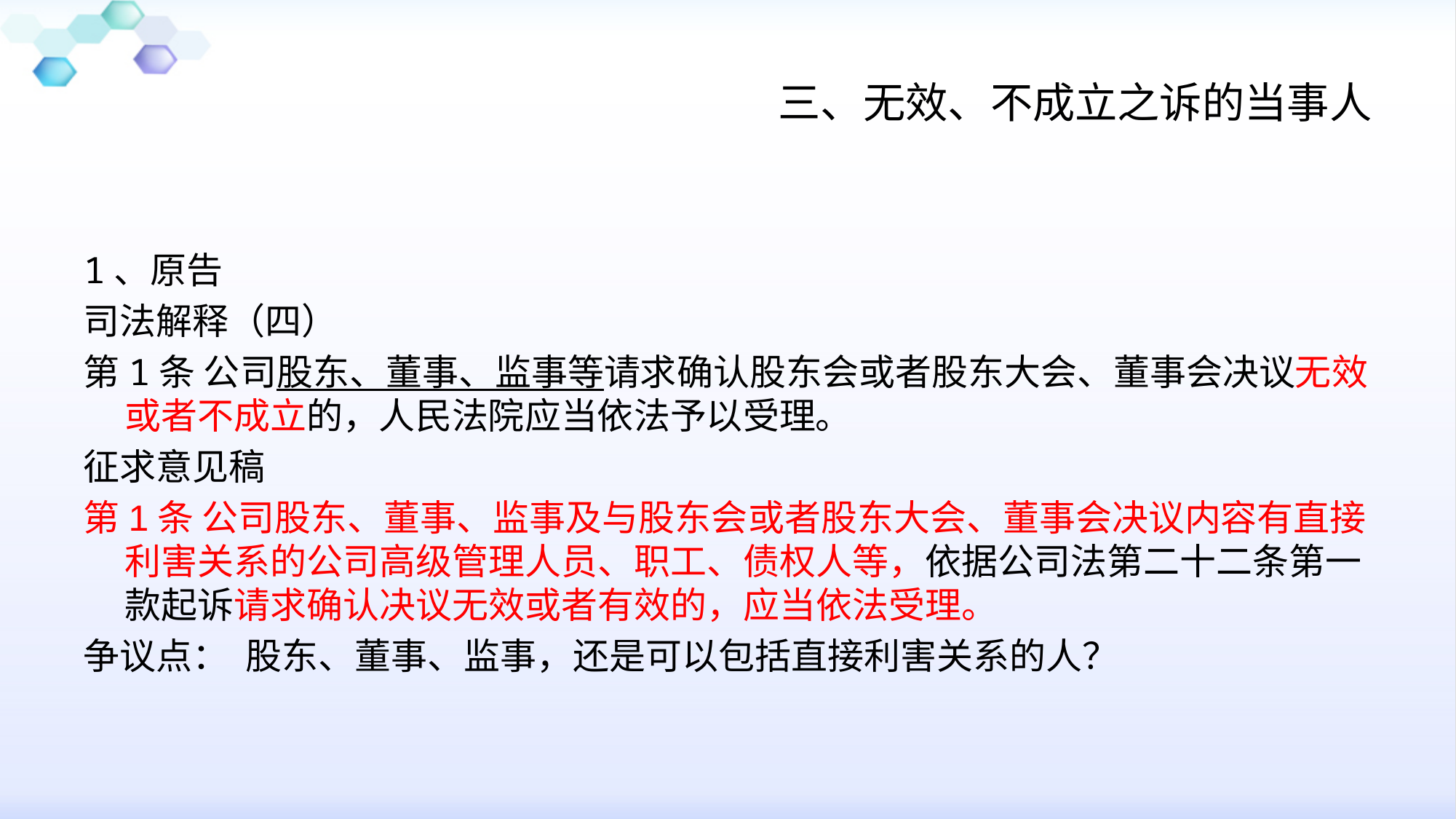

# 三、无效、不成立之诉的当事人

1、原告
司法解释（四）
第1条 公司股东、董事、监事等请求确认股东会或者股东大会、董事会决议无效或者不成立的，人民法院应当依法予以受理。
征求意见稿
第1条 公司股东、董事、监事及与股东会或者股东大会、董事会决议内容有直接利害关系的公司高级管理人员、职工、债权人等，依据公司法第二十二条第一款起诉请求确认决议无效或者有效的，应当依法受理。
争议点：  股东、董事、监事，还是可以包括直接利害关系的人？